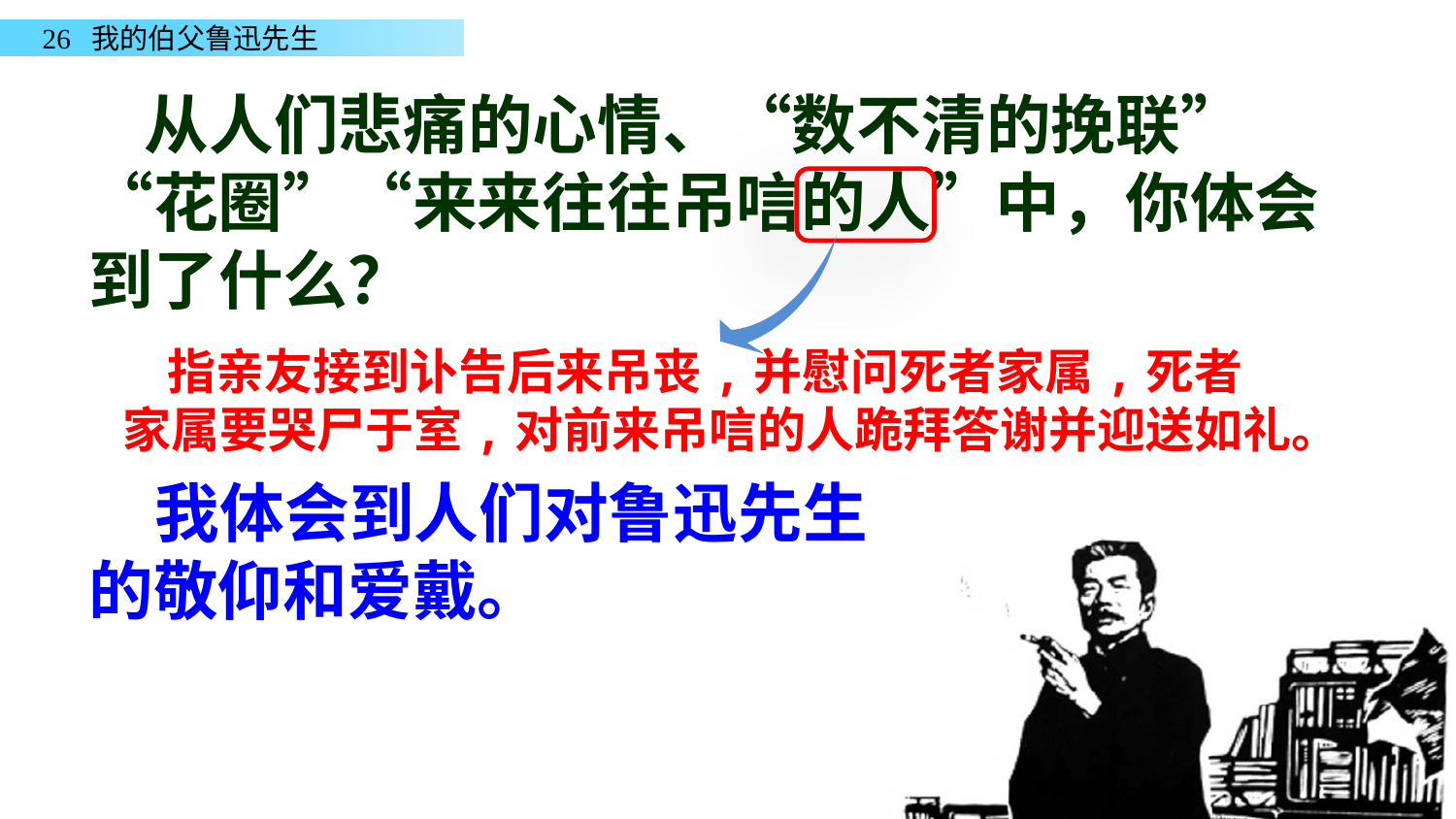

从人们悲痛的心情、“数不清的挽联”“花圈”“来来往往吊唁的人”中，你体会到了什么？

   指亲友接到讣告后来吊丧,并慰问死者家属,死者
家属要哭尸于室,对前来吊唁的人跪拜答谢并迎送如礼。
     我体会到人们对鲁迅先生
的敬仰和爱戴。